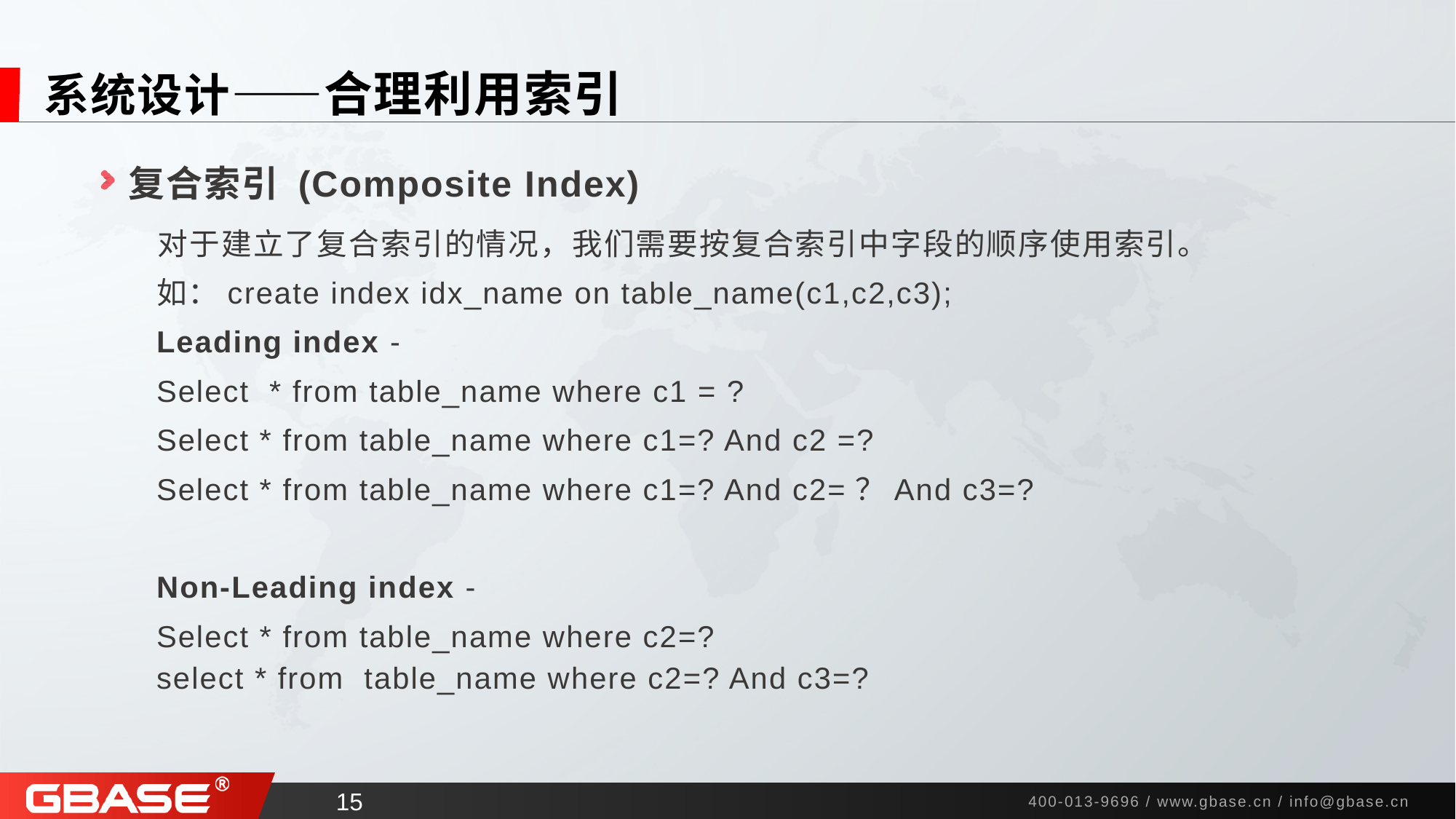

# 系统设计——合理利用索引
复合索引 (Composite Index)
      对于建立了复合索引的情况，我们需要按复合索引中字段的顺序使用索引。
如：create index idx_name on table_name(c1,c2,c3);
Leading index -
Select  * from table_name where c1 = ?
Select * from table_name where c1=? And c2 =?
Select * from table_name where c1=? And c2=？And c3=?

Non-Leading index -
Select * from table_name where c2=?
select * from  table_name where c2=? And c3=?